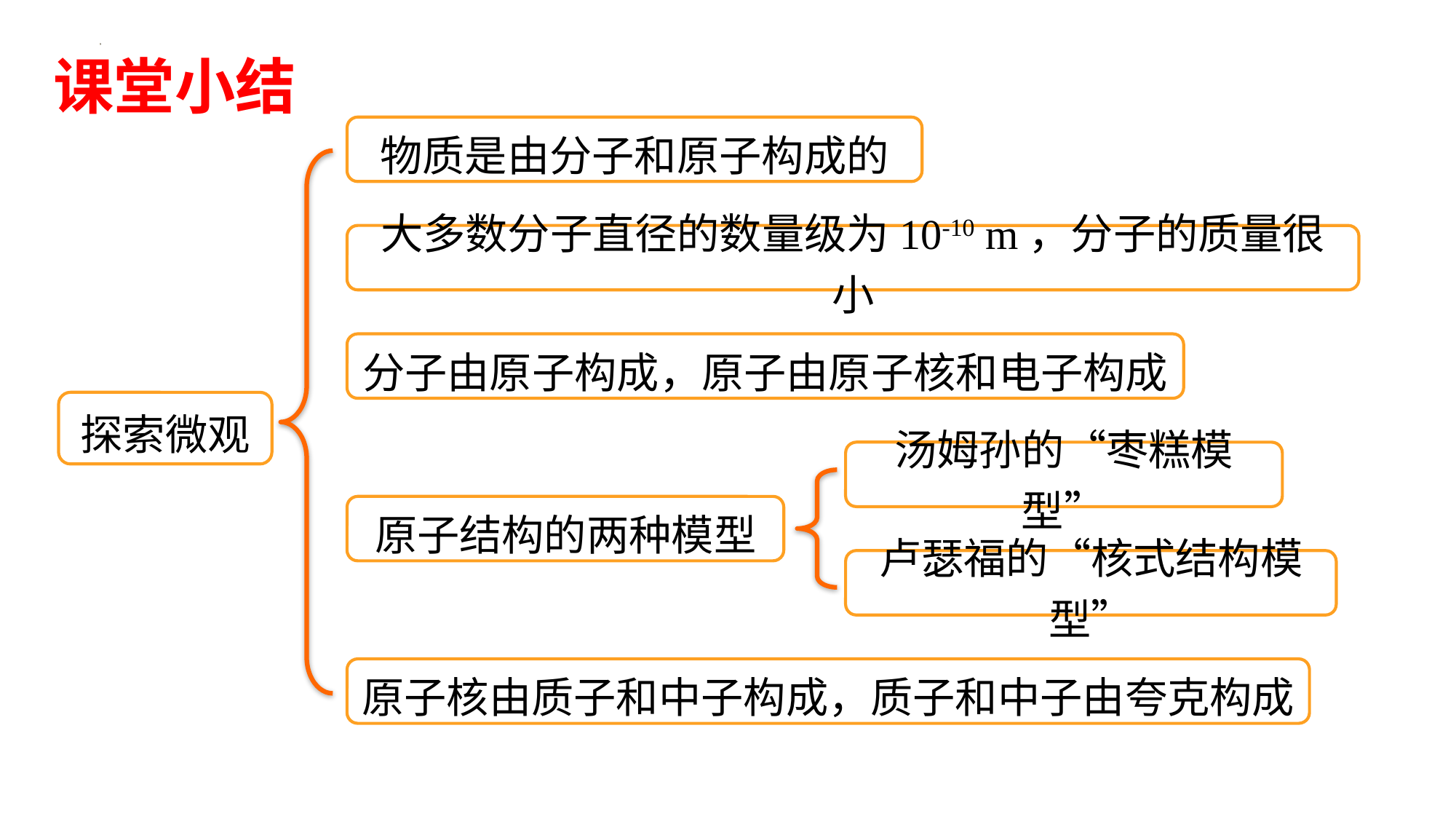

课堂小结
物质是由分子和原子构成的

大多数分子直径的数量级为10-10 m，分子的质量很小
分子由原子构成，原子由原子核和电子构成
探索微观
汤姆孙的“枣糕模型”

原子结构的两种模型
卢瑟福的“核式结构模型”
原子核由质子和中子构成，质子和中子由夸克构成